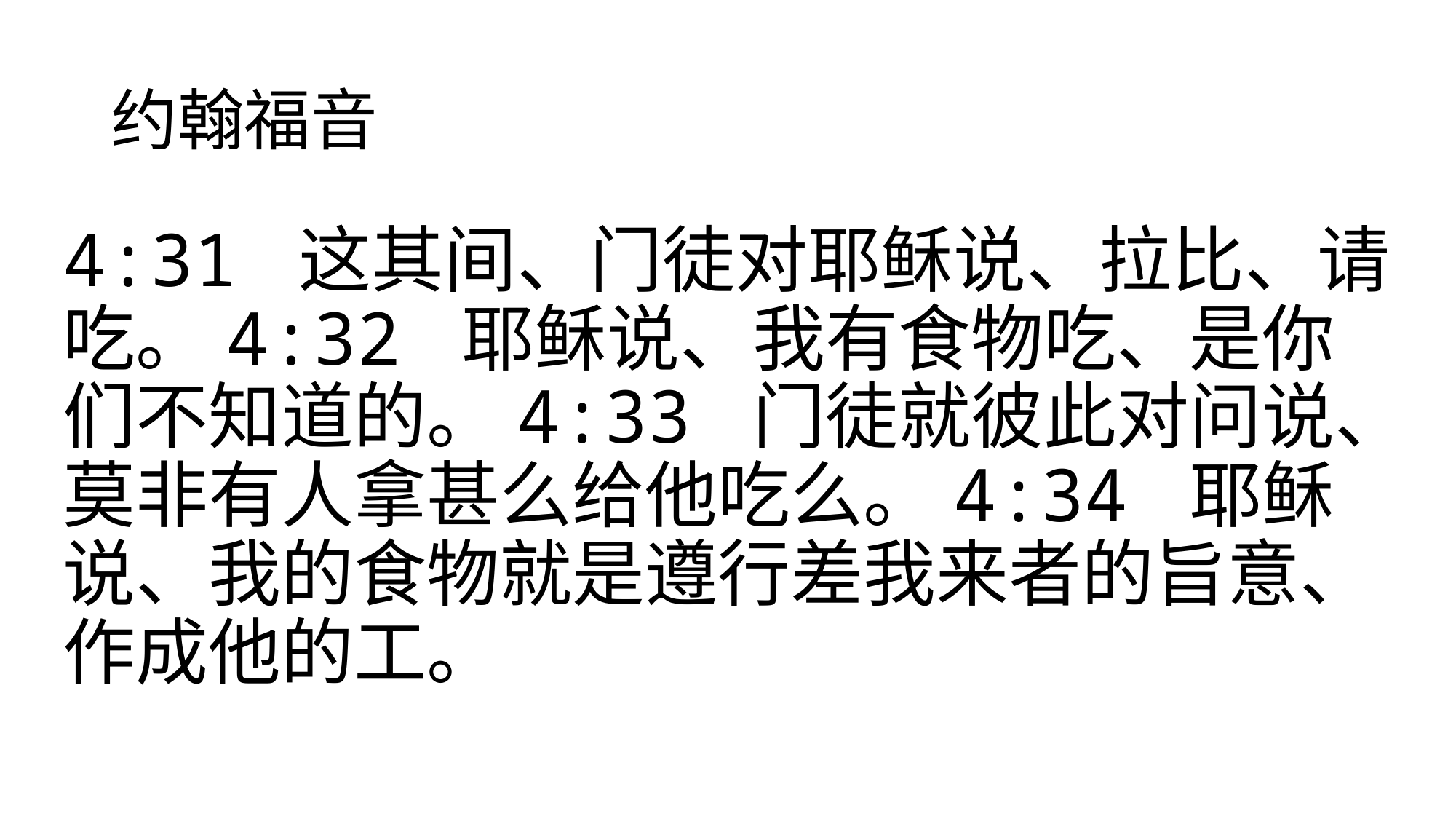

# 约翰福音
4:31 这其间、门徒对耶稣说、拉比、请吃。4:32 耶稣说、我有食物吃、是你们不知道的。4:33 门徒就彼此对问说、莫非有人拿甚么给他吃么。4:34 耶稣说、我的食物就是遵行差我来者的旨意、作成他的工。